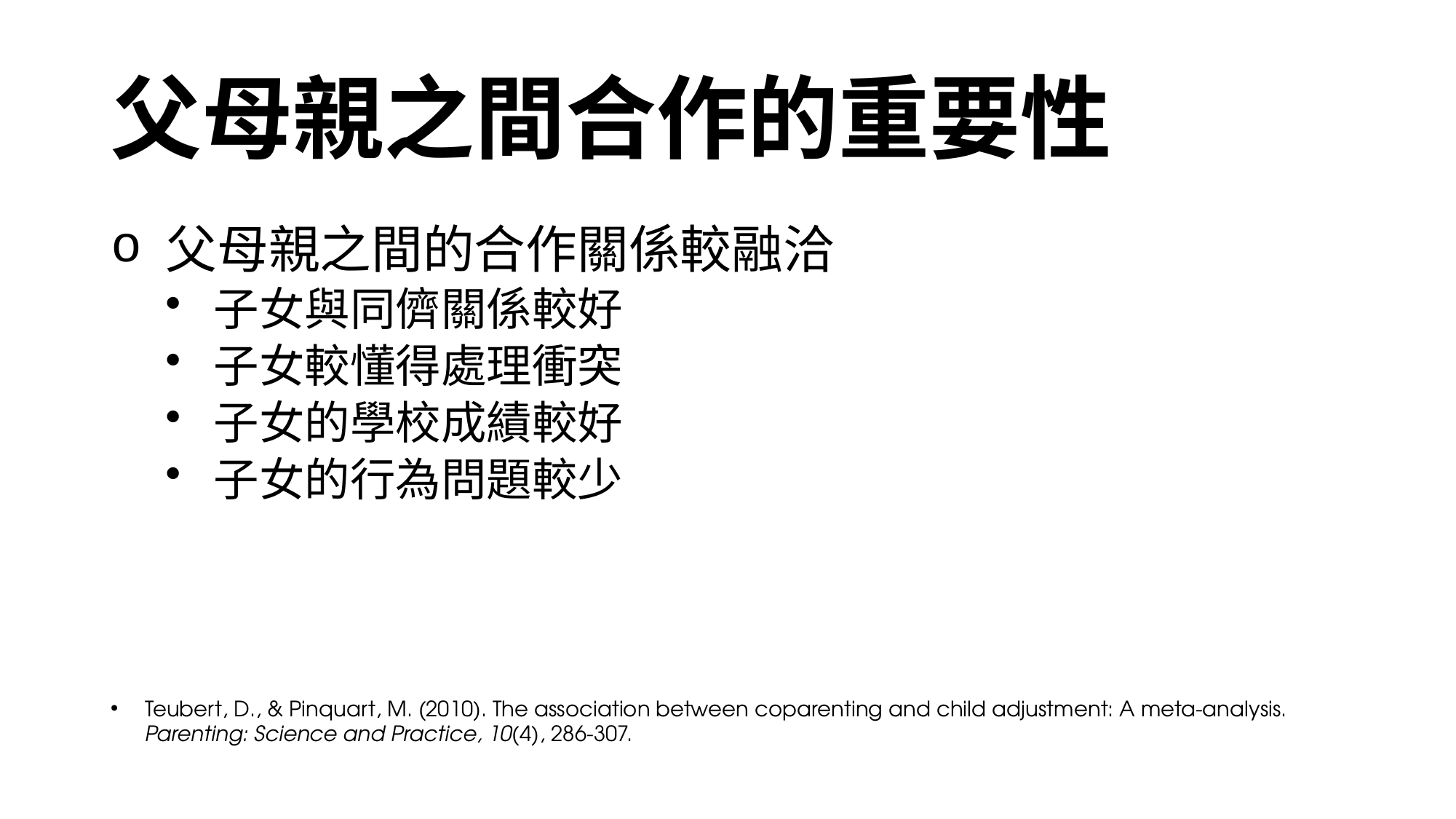

# 父母親之間合作的重要性
 父母親之間的合作關係較融洽
 子女與同儕關係較好
 子女較懂得處理衝突
 子女的學校成績較好
 子女的行為問題較少
Teubert, D., & Pinquart, M. (2010). The association between coparenting and child adjustment: A meta-analysis. Parenting: Science and Practice, 10(4), 286-307.